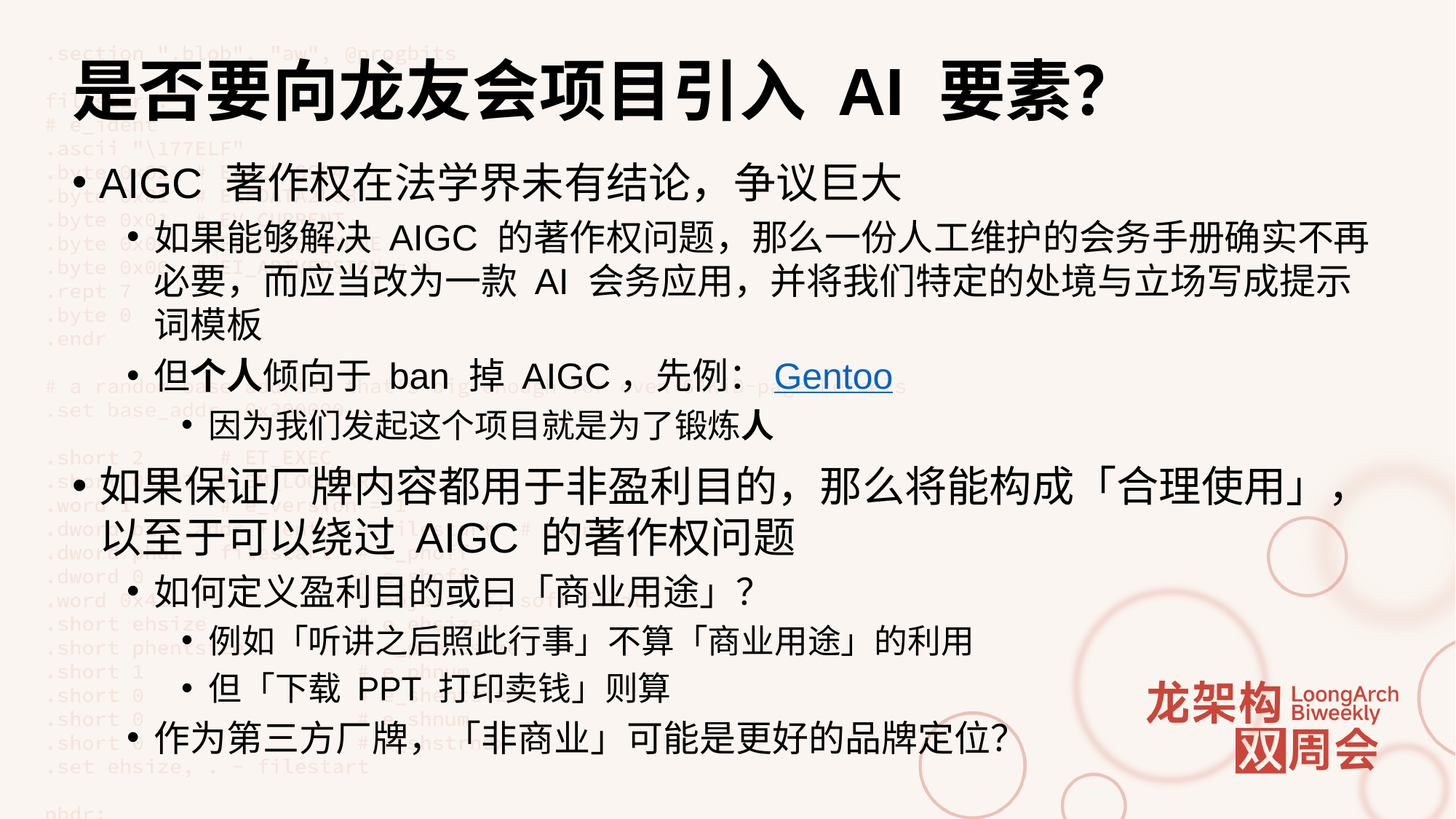

# 是否要向龙友会项目引入 AI 要素？
AIGC 著作权在法学界未有结论，争议巨大
如果能够解决 AIGC 的著作权问题，那么一份人工维护的会务手册确实不再必要，而应当改为一款 AI 会务应用，并将我们特定的处境与立场写成提示词模板
但个人倾向于 ban 掉 AIGC，先例：Gentoo
因为我们发起这个项目就是为了锻炼人
如果保证厂牌内容都用于非盈利目的，那么将能构成「合理使用」，以至于可以绕过 AIGC 的著作权问题
如何定义盈利目的或曰「商业用途」？
例如「听讲之后照此行事」不算「商业用途」的利用
但「下载 PPT 打印卖钱」则算
作为第三方厂牌，「非商业」可能是更好的品牌定位？